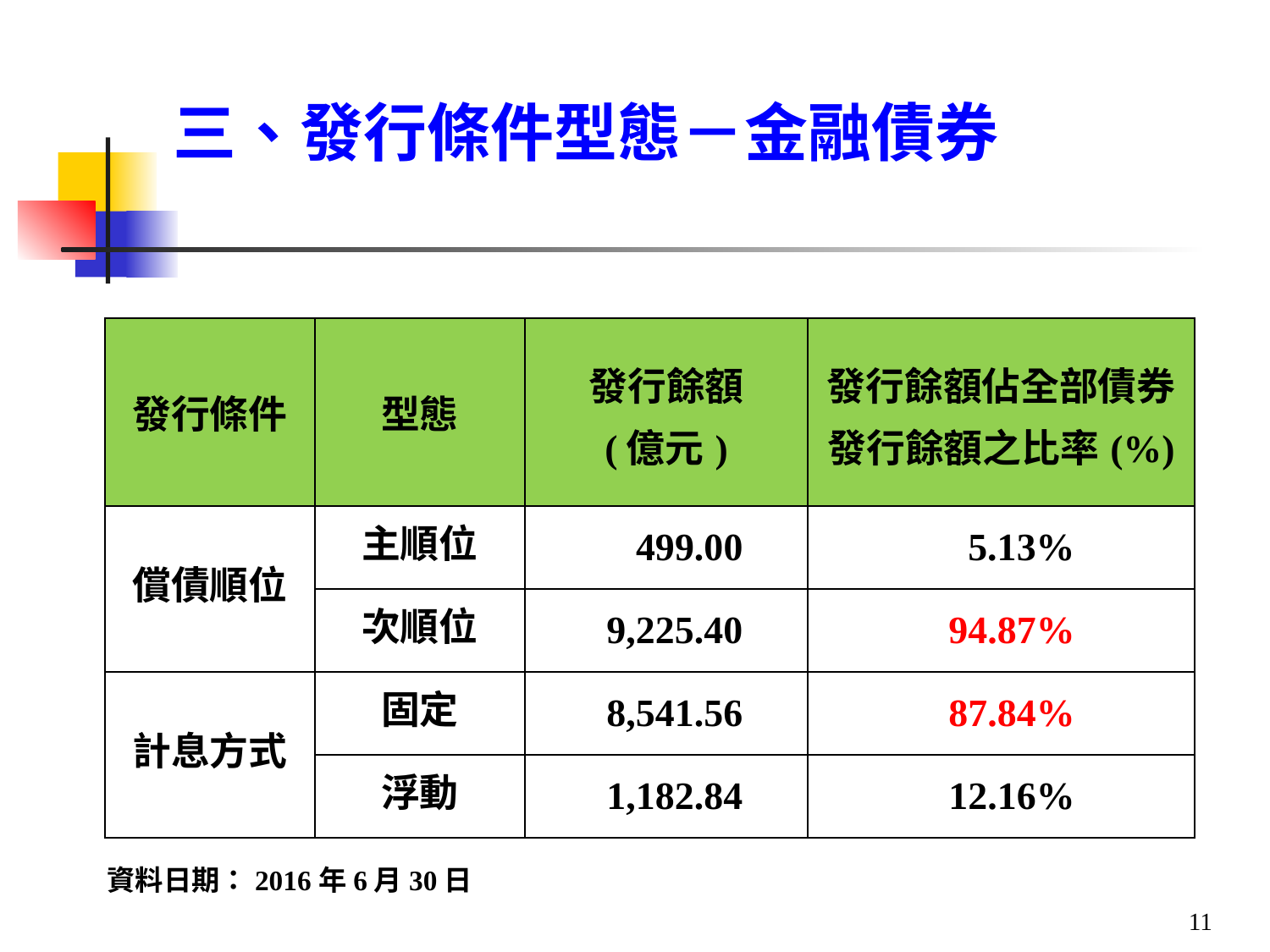

三、發行條件型態－金融債券
| 發行條件 | 型態 | 發行餘額 (億元) | 發行餘額佔全部債券發行餘額之比率(%) |
| --- | --- | --- | --- |
| 償債順位 | 主順位 | 499.00 | 5.13% |
|  | 次順位 | 9,225.40 | 94.87% |
| 計息方式 | 固定 | 8,541.56 | 87.84% |
|  | 浮動 | 1,182.84 | 12.16% |
資料日期：2016年6月30日
11